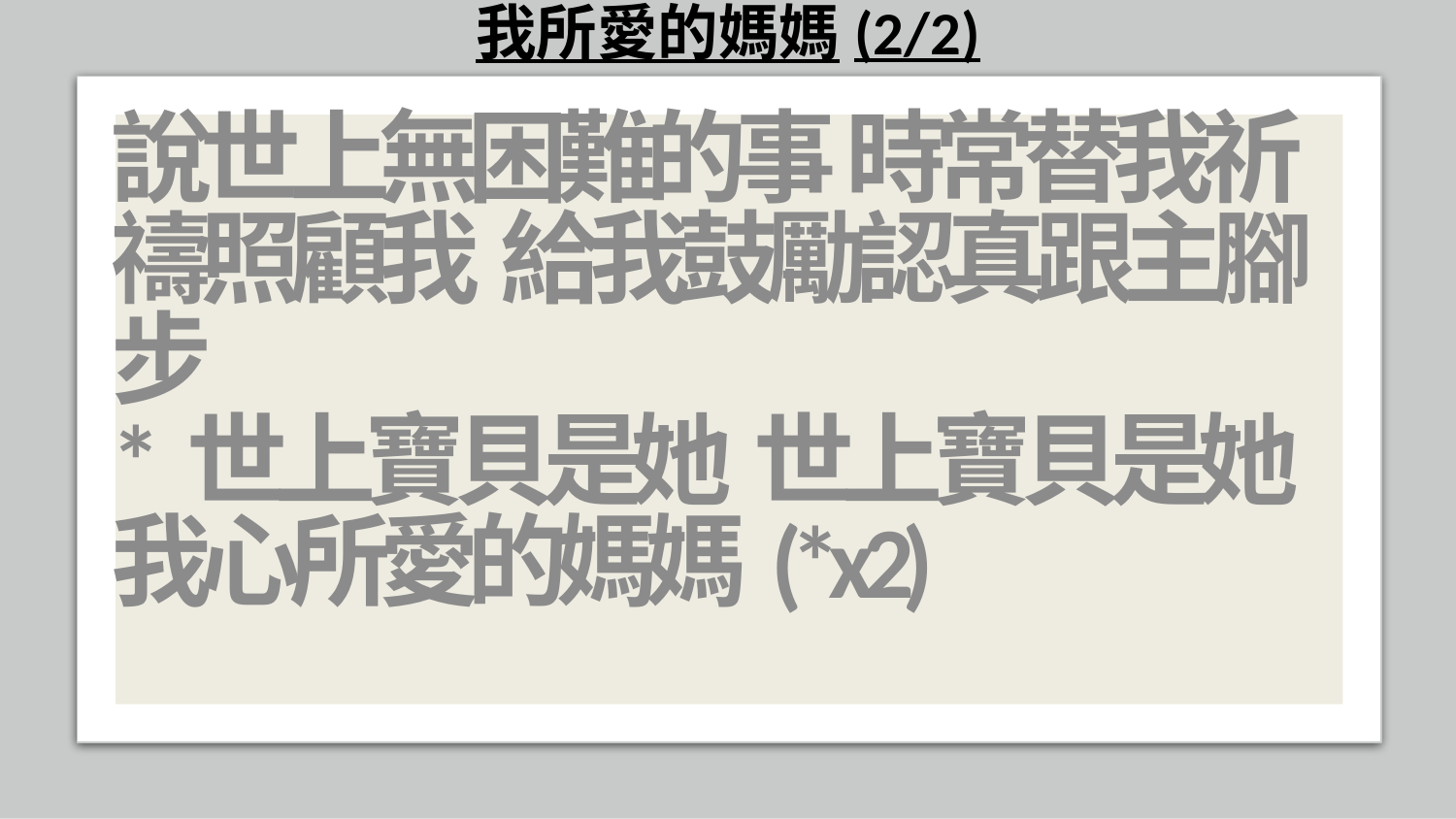

# 我所愛的媽媽(2/2)

說世上無困難的事  時常替我祈禱照顧我   給我鼓勵認真跟主腳步
*世上寶貝是她   世上寶貝是她 我心所愛的媽媽(*x2)